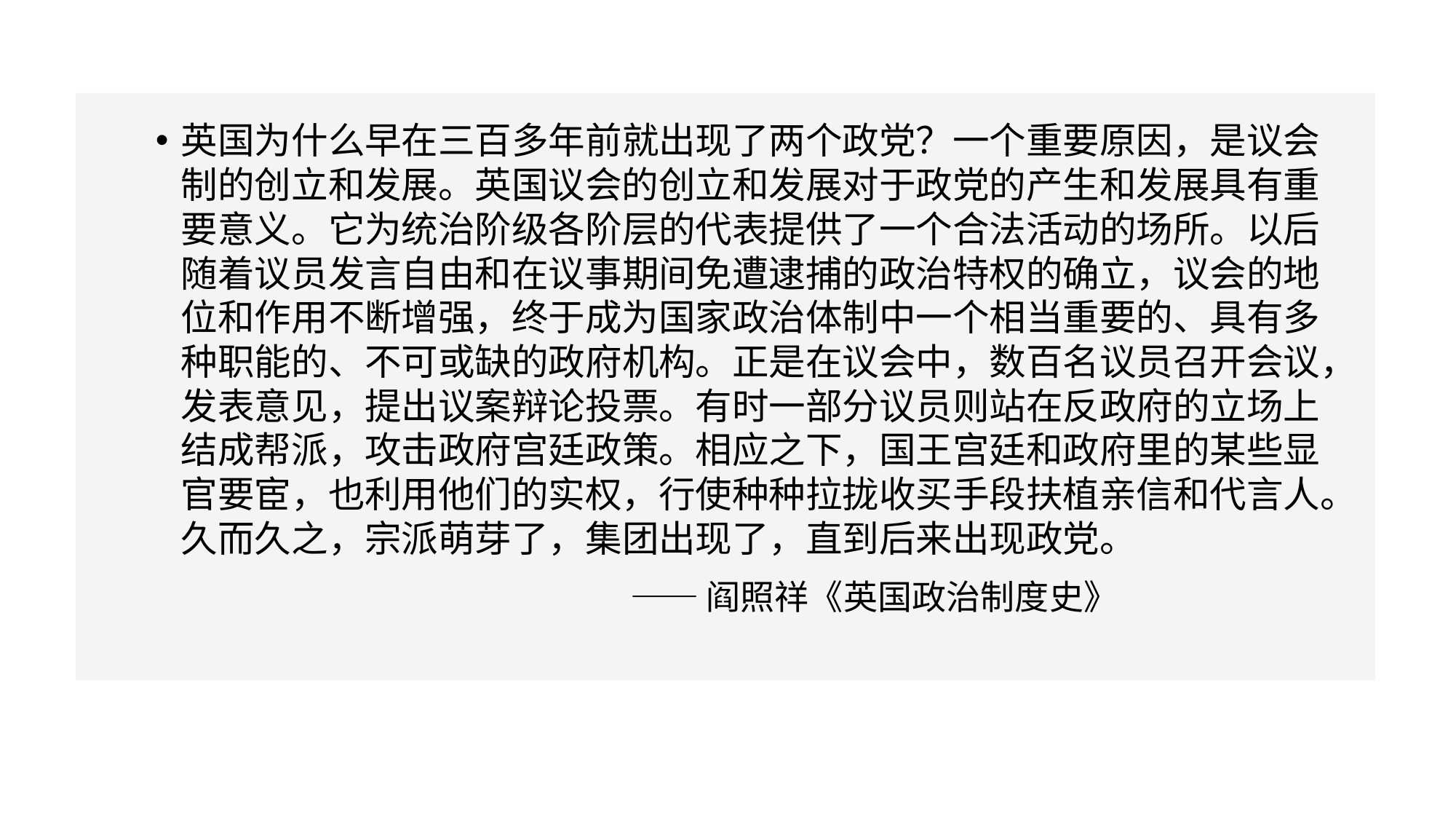

英国为什么早在三百多年前就出现了两个政党？一个重要原因，是议会制的创立和发展。英国议会的创立和发展对于政党的产生和发展具有重要意义。它为统治阶级各阶层的代表提供了一个合法活动的场所。以后随着议员发言自由和在议事期间免遭逮捕的政治特权的确立，议会的地位和作用不断增强，终于成为国家政治体制中一个相当重要的、具有多种职能的、不可或缺的政府机构。正是在议会中，数百名议员召开会议，发表意见，提出议案辩论投票。有时一部分议员则站在反政府的立场上结成帮派，攻击政府宫廷政策。相应之下，国王宫廷和政府里的某些显官要宦，也利用他们的实权，行使种种拉拢收买手段扶植亲信和代言人。久而久之，宗派萌芽了，集团出现了，直到后来出现政党。
                                                          ——阎照祥《英国政治制度史》